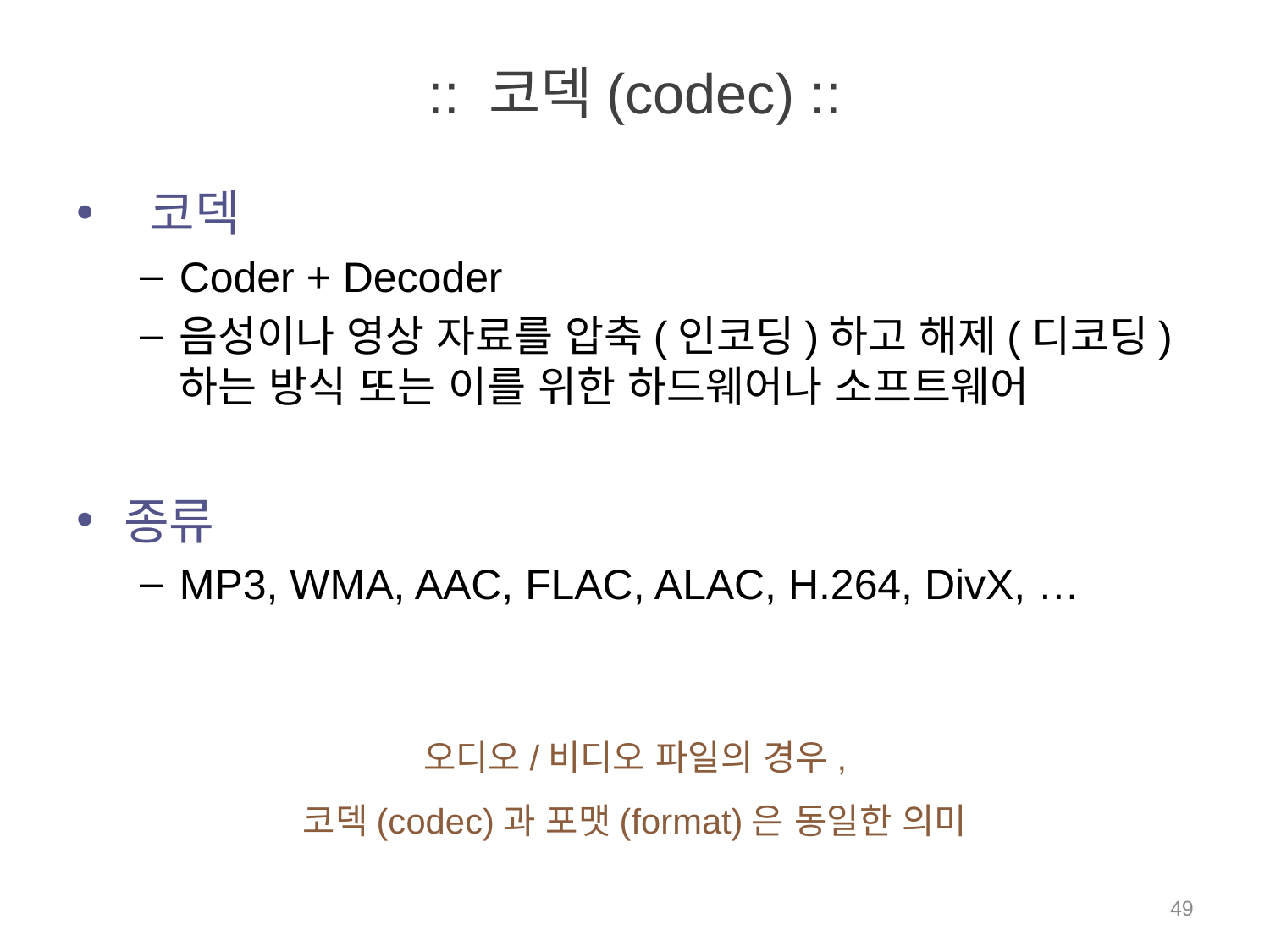

# :: 코덱(codec) ::
 코덱
Coder + Decoder
음성이나 영상 자료를 압축(인코딩)하고 해제(디코딩)하는 방식 또는 이를 위한 하드웨어나 소프트웨어

종류
MP3, WMA, AAC, FLAC, ALAC, H.264, DivX, …
오디오/비디오 파일의 경우,
코덱(codec)과 포맷(format)은 동일한 의미
49